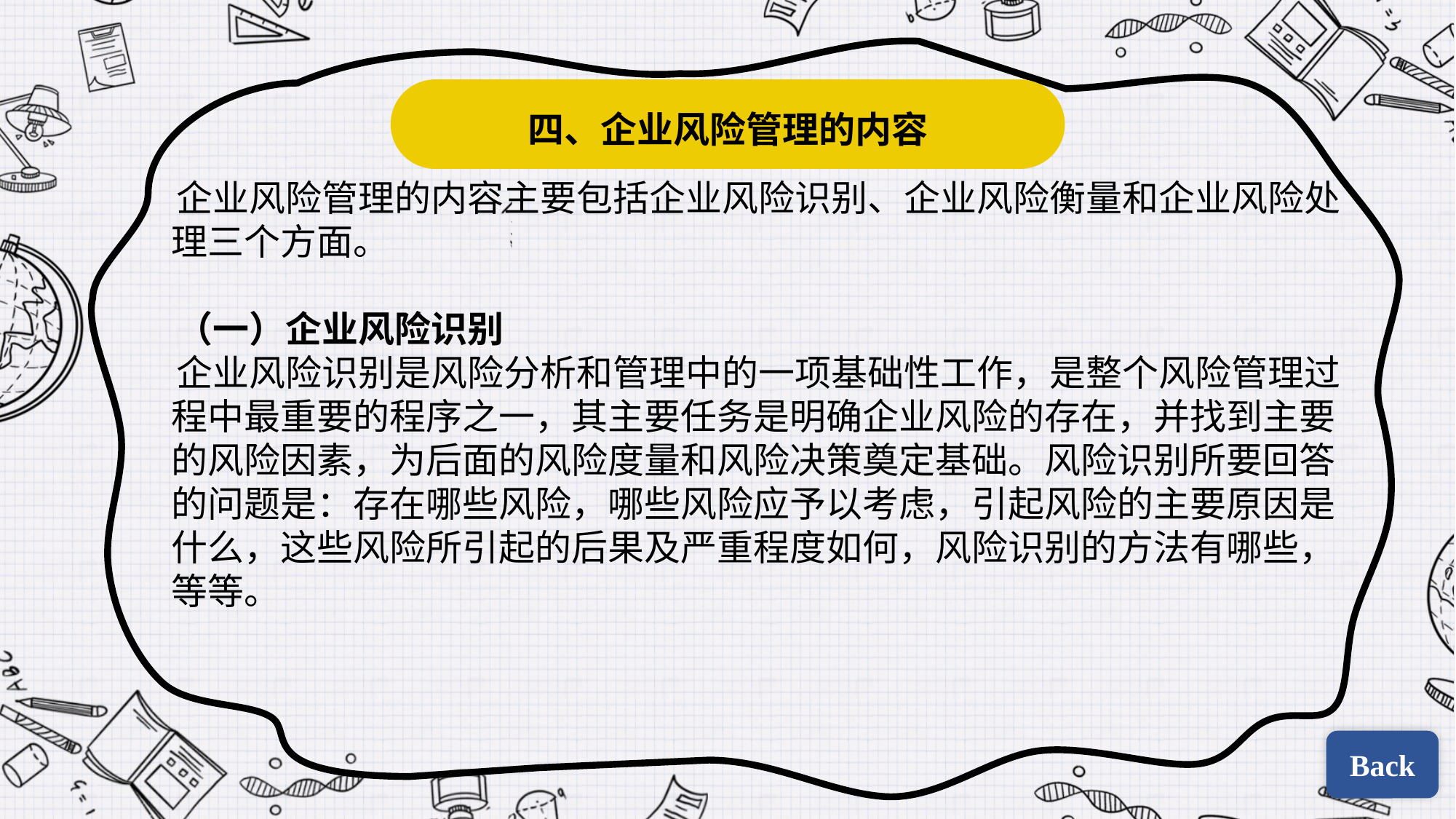

四、企业风险管理的内容
企业风险管理的内容主要包括企业风险识别、企业风险衡量和企业风险处理三个方面。

（一）企业风险识别
企业风险识别是风险分析和管理中的一项基础性工作，是整个风险管理过程中最重要的程序之一，其主要任务是明确企业风险的存在，并找到主要的风险因素，为后面的风险度量和风险决策奠定基础。风险识别所要回答的问题是：存在哪些风险，哪些风险应予以考虑，引起风险的主要原因是什么，这些风险所引起的后果及严重程度如何，风险识别的方法有哪些，等等。

Back